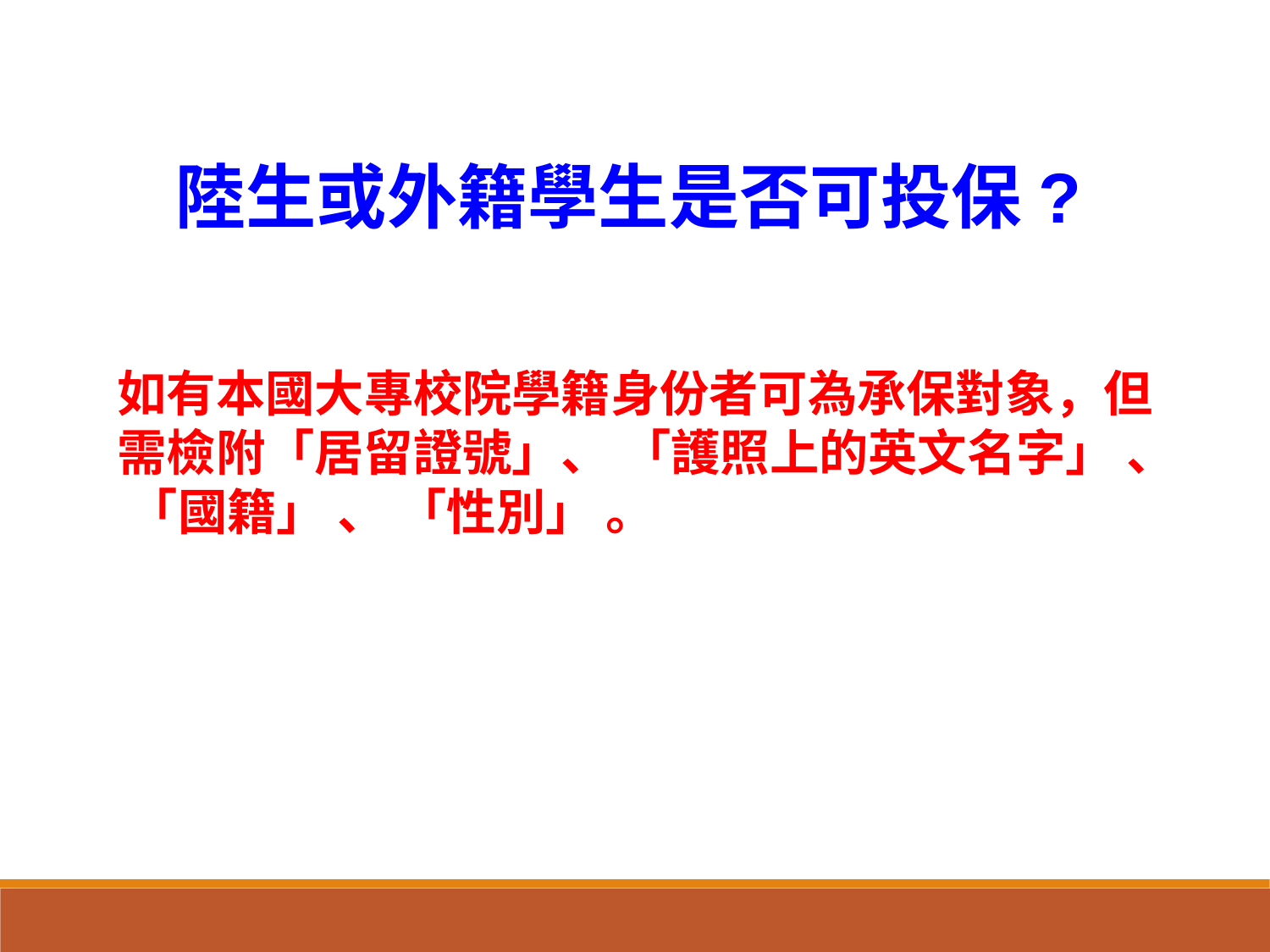

陸生或外籍學生是否可投保?
如有本國大專校院學籍身份者可為承保對象，但需檢附「居留證號」、 「護照上的英文名字」 、 「國籍」 、 「性別」 。